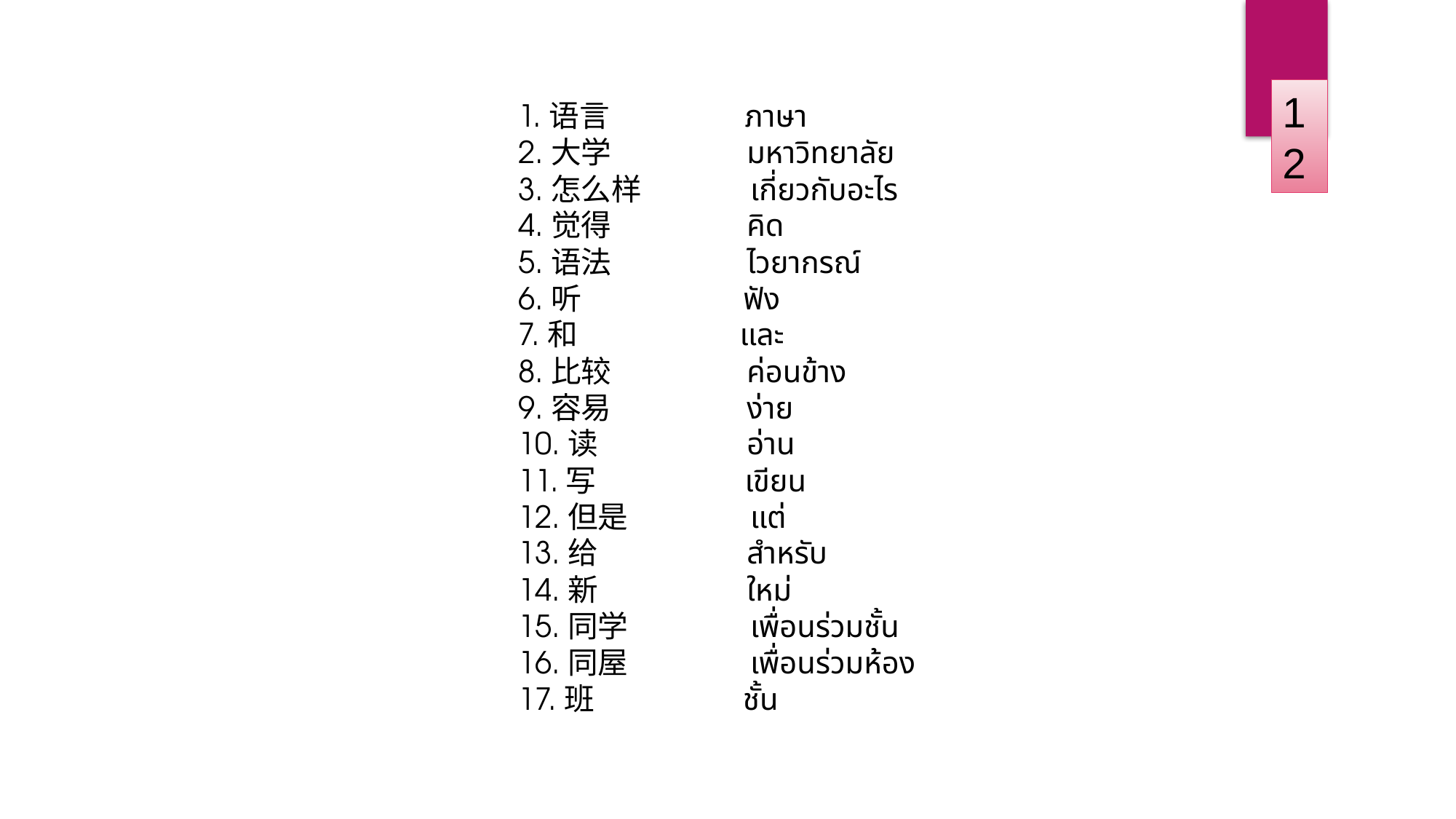

12
1.语言                   ภาษา
2.大学                   มหาวิทยาลัย
3.怎么样               เกี่ยวกับอะไร
4.觉得                   คิด
5.语法                   ไวยากรณ์
6.听                       ฟัง
7.和                       และ
8.比较                   ค่อนข้าง
9.容易                   ง่าย
10.读                     อ่าน
11.写                     เขียน
12.但是                 แต่
13.给                     สำหรับ
14.新                     ใหม่
15.同学                 เพื่อนร่วมชั้น
16.同屋                 เพื่อนร่วมห้อง
17.班                     ชั้น